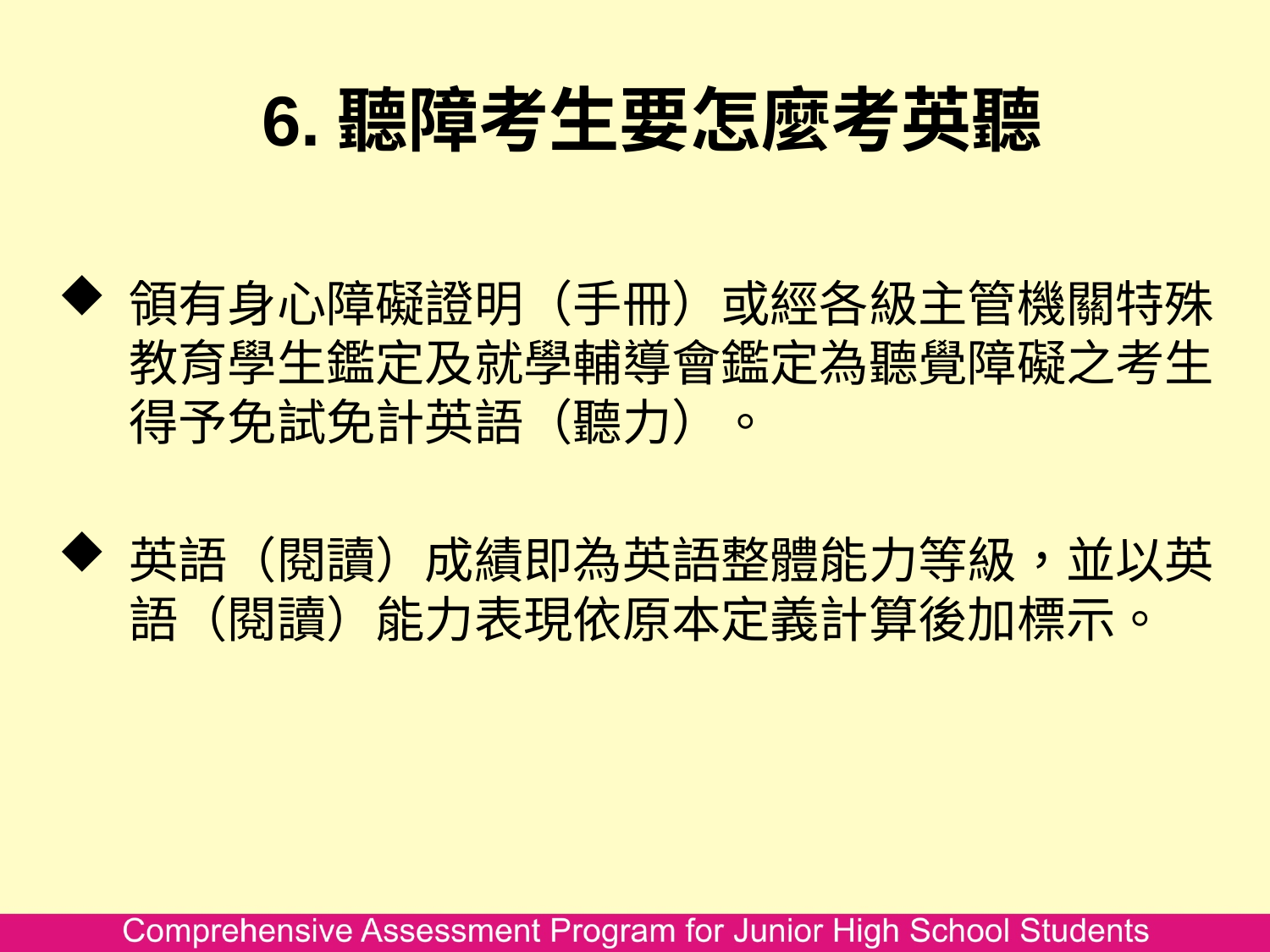

# 6.聽障考生要怎麼考英聽
領有身心障礙證明（手冊）或經各級主管機關特殊教育學生鑑定及就學輔導會鑑定為聽覺障礙之考生得予免試免計英語（聽力）。

英語（閱讀）成績即為英語整體能力等級，並以英語（閱讀）能力表現依原本定義計算後加標示。